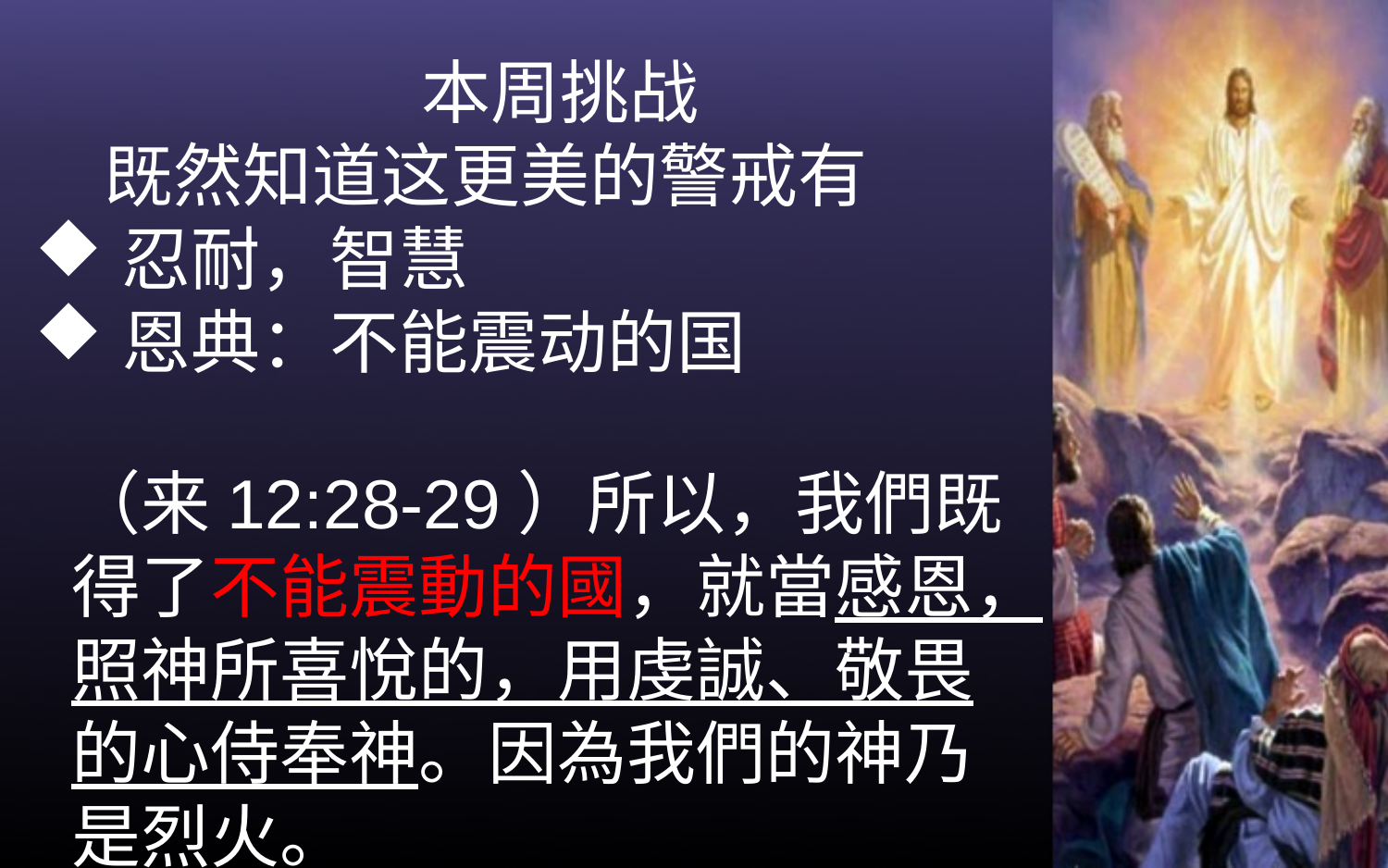

本周挑战
既然知道这更美的警戒有
忍耐，智慧
恩典：不能震动的国
（来12:28-29）所以，我們既得了不能震動的國，就當感恩，照神所喜悅的，用虔誠、敬畏的心侍奉神。因為我們的神乃是烈火。